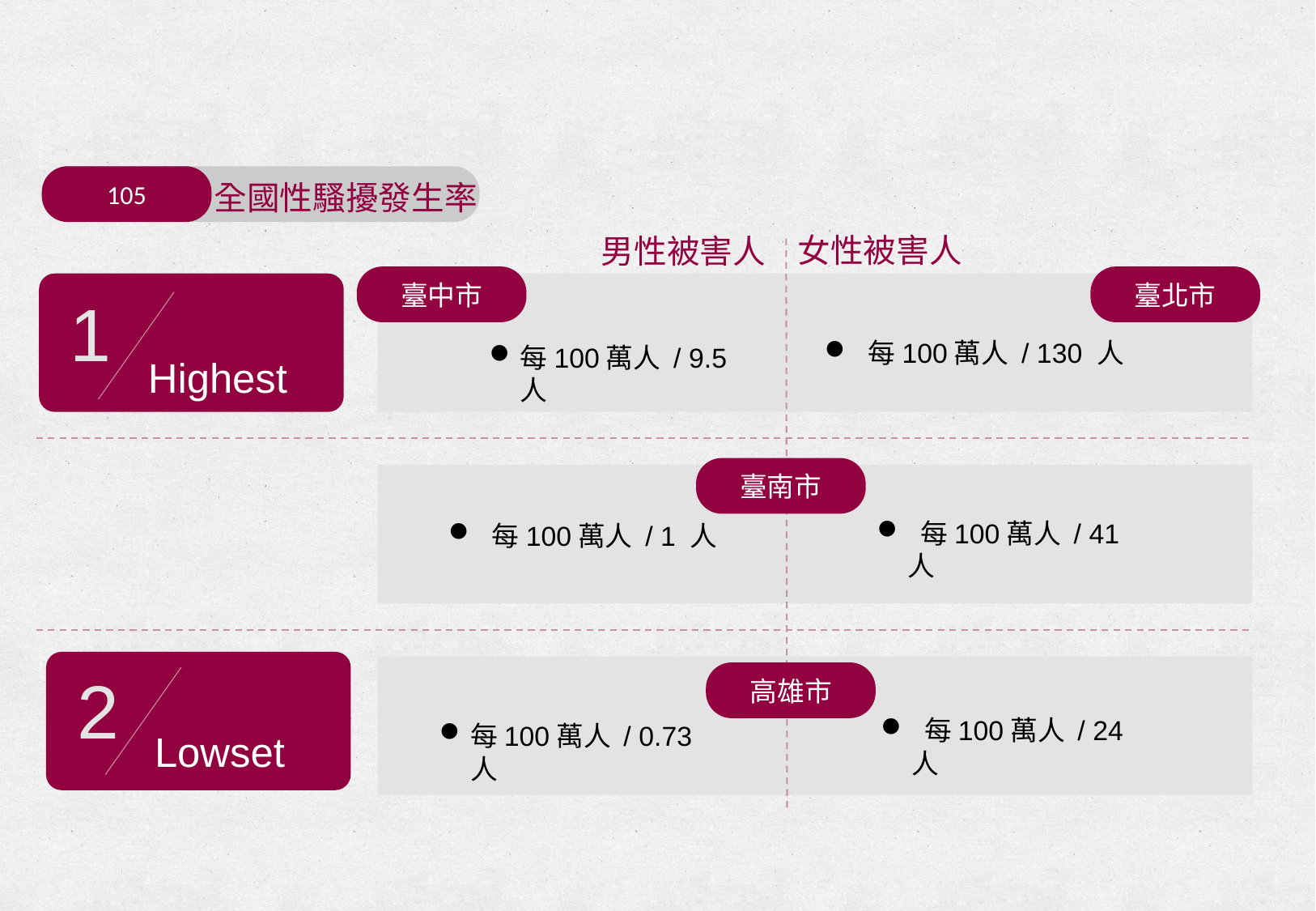

105

全國性騷擾發生率
女性被害人
男性被害人
臺北市
臺中市

1
 每100萬人 / 130 人
每100萬人 / 9.5 人

Highest
臺南市

 每100萬人 / 41 人
 每100萬人 / 1 人

2
高雄市
 每100萬人 / 24 人
每100萬人 / 0.73 人

Lowset